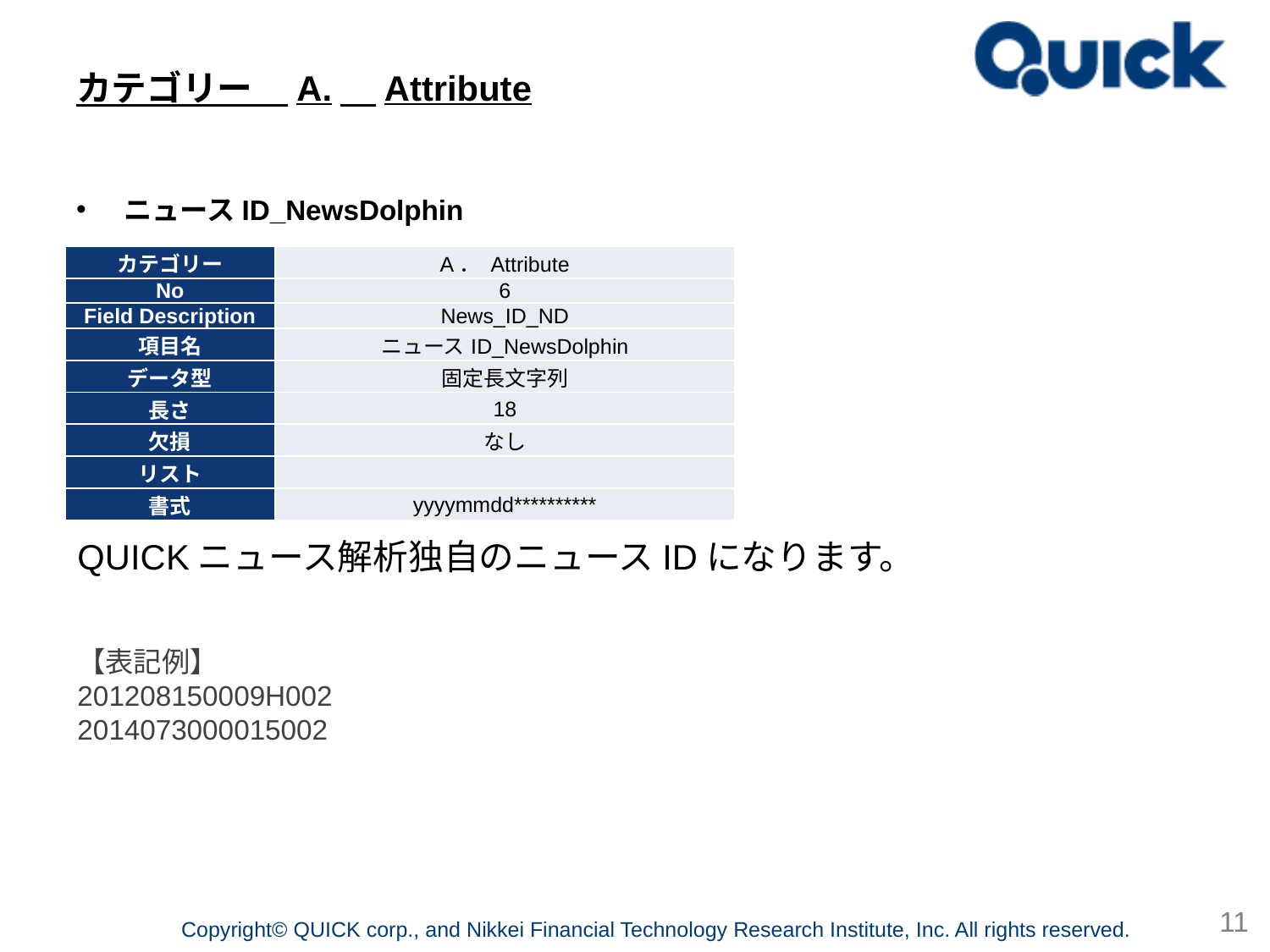

# カテゴリー　A.　Attribute
ニュースID_NewsDolphin
| カテゴリー | A． Attribute |
| --- | --- |
| No | 6 |
| Field Description | News\_ID\_ND |
| 項目名 | ニュースID\_NewsDolphin |
| データ型 | 固定長文字列 |
| 長さ | 18 |
| 欠損 | なし |
| リスト |  |
| 書式 | yyyymmdd\*\*\*\*\*\*\*\*\*\* |
QUICKニュース解析独自のニュースIDになります。

【表記例】
201208150009H002
2014073000015002
11